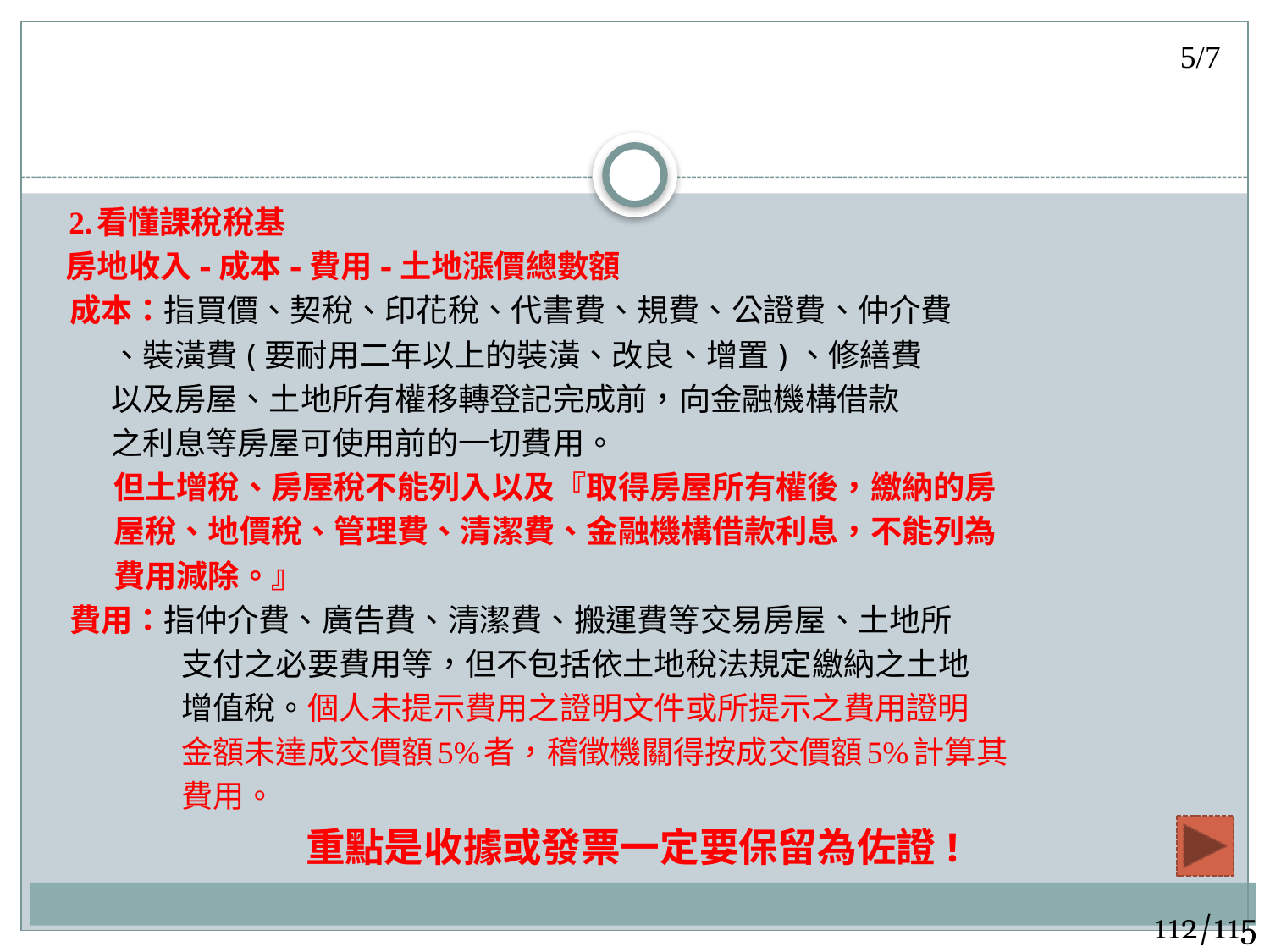

5/7
    2.看懂課稅稅基
    房地收入-成本-費用-土地漲價總數額
    成本：指買價、契稅、印花稅、代書費、規費、公證費、仲介費
          、裝潢費(要耐用二年以上的裝潢、改良、增置)、修繕費
          以及房屋、土地所有權移轉登記完成前，向金融機構借款
          之利息等房屋可使用前的一切費用。
          但土增稅、房屋稅不能列入以及『取得房屋所有權後，繳納的房
          屋稅、地價稅、管理費、清潔費、金融機構借款利息，不能列為
          費用減除。』
    費用：指仲介費、廣告費、清潔費、搬運費等交易房屋、土地所
                    支付之必要費用等，但不包括依土地稅法規定繳納之土地
                    增值稅。個人未提示費用之證明文件或所提示之費用證明
                    金額未達成交價額5%者，稽徵機關得按成交價額5%計算其
                    費用。
重點是收據或發票一定要保留為佐證!